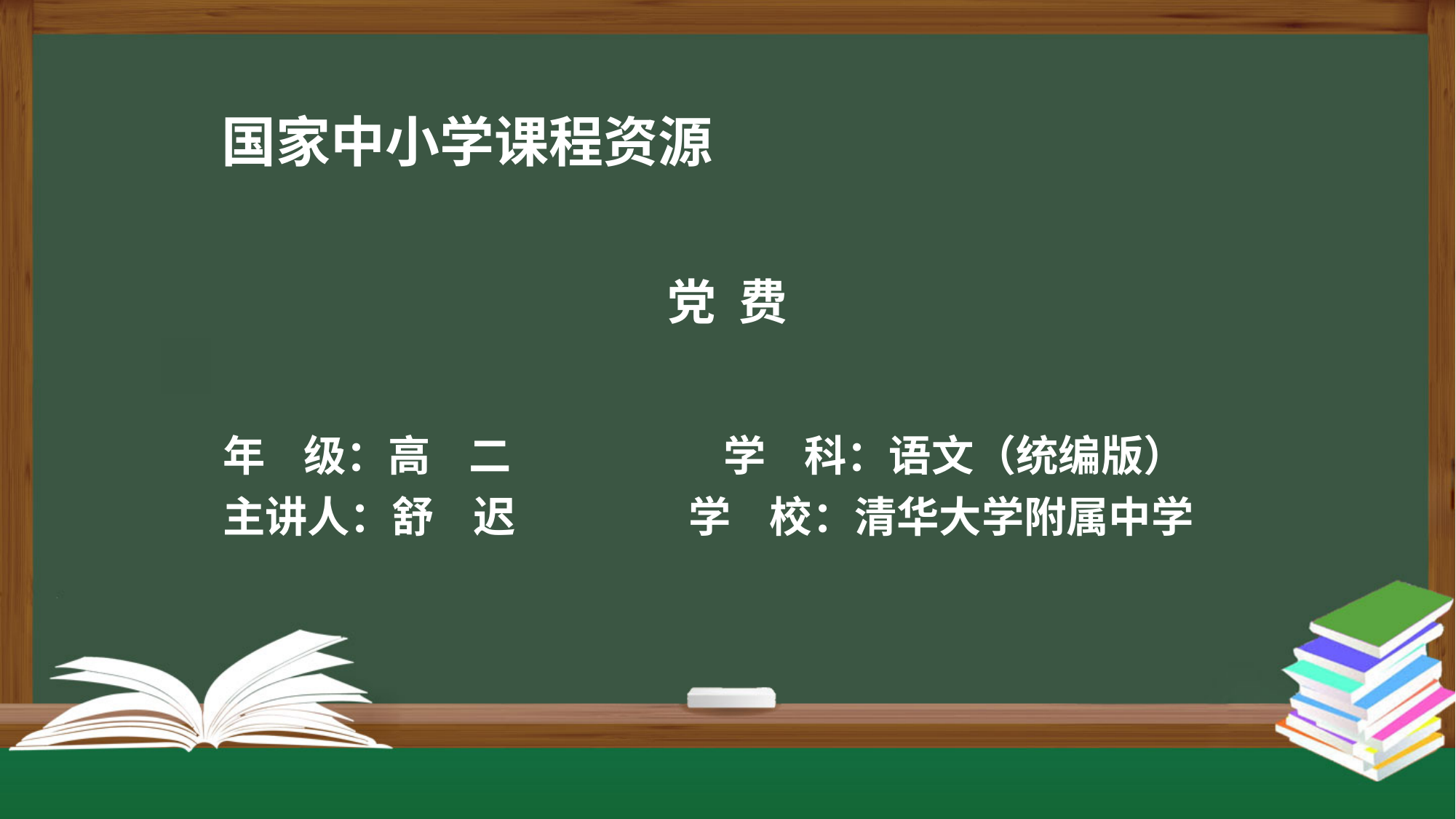

党  费
年    级：高    二                      学    科：语文（统编版）
主讲人：舒    迟                  学    校：清华大学附属中学